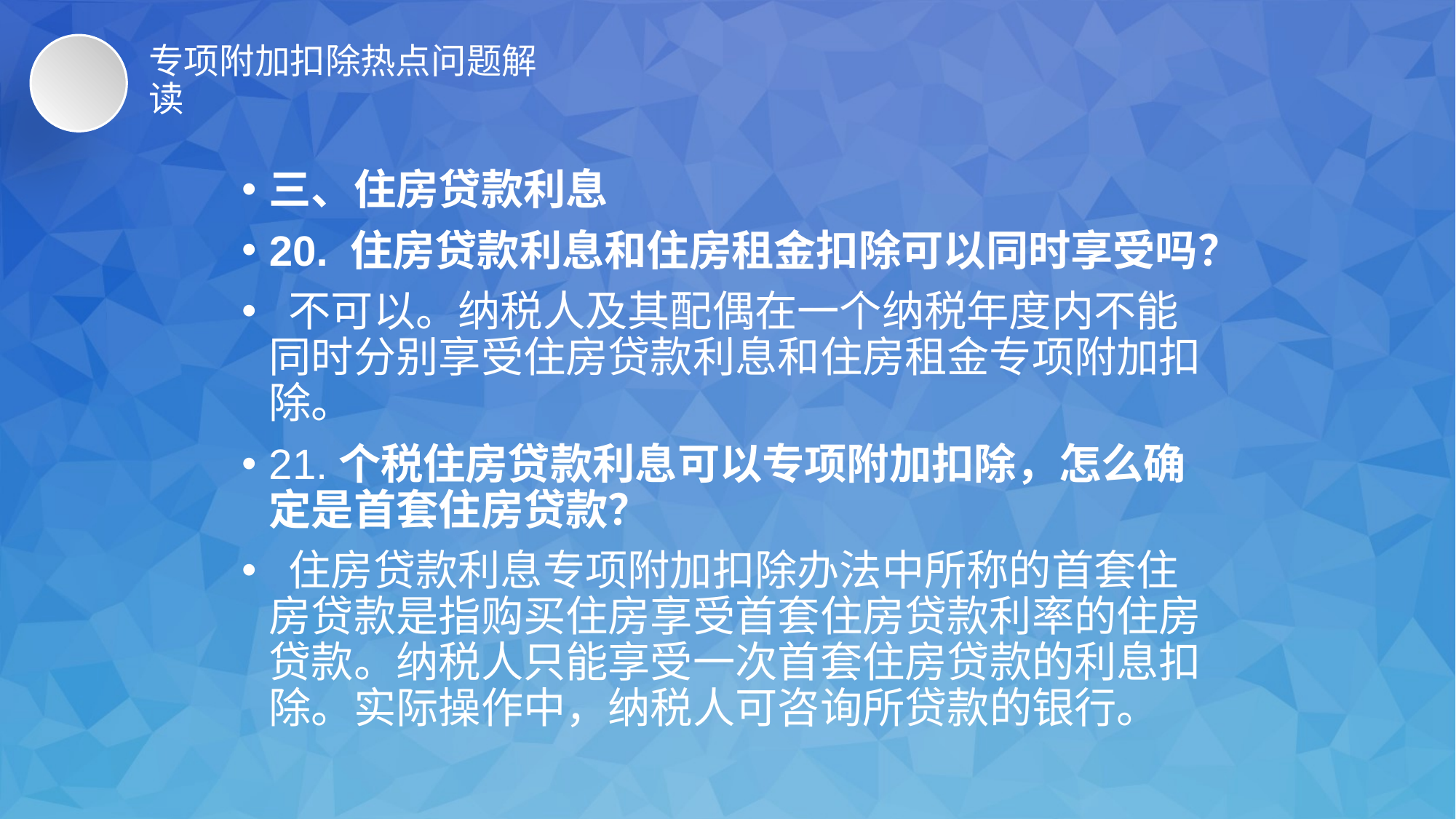

# 专项附加扣除热点问题解读
三、住房贷款利息
20. 住房贷款利息和住房租金扣除可以同时享受吗？
 不可以。纳税人及其配偶在一个纳税年度内不能同时分别享受住房贷款利息和住房租金专项附加扣除。
21.个税住房贷款利息可以专项附加扣除，怎么确定是首套住房贷款？
 住房贷款利息专项附加扣除办法中所称的首套住房贷款是指购买住房享受首套住房贷款利率的住房贷款。纳税人只能享受一次首套住房贷款的利息扣除。实际操作中，纳税人可咨询所贷款的银行。